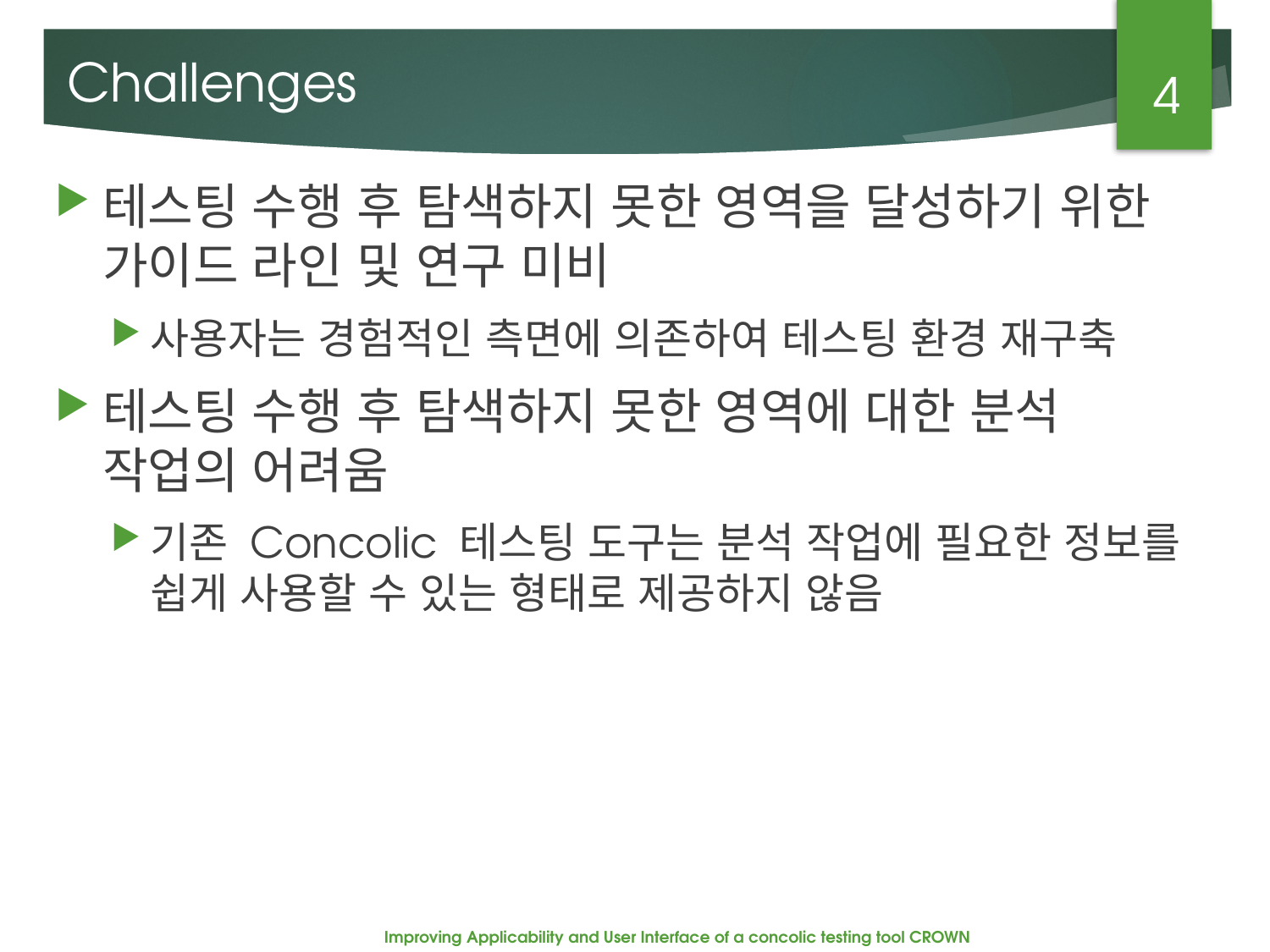

4
# Challenges
테스팅 수행 후 탐색하지 못한 영역을 달성하기 위한
가이드 라인 및 연구 미비
사용자는 경험적인 측면에 의존하여 테스팅 환경 재구축
테스팅 수행 후 탐색하지 못한 영역에 대한 분석
작업의 어려움
기존 Concolic 테스팅 도구는 분석 작업에 필요한 정보를 쉽게 사용할 수 있는 형태로 제공하지 않음
Improving Applicability and User Interface of a concolic testing tool CROWN